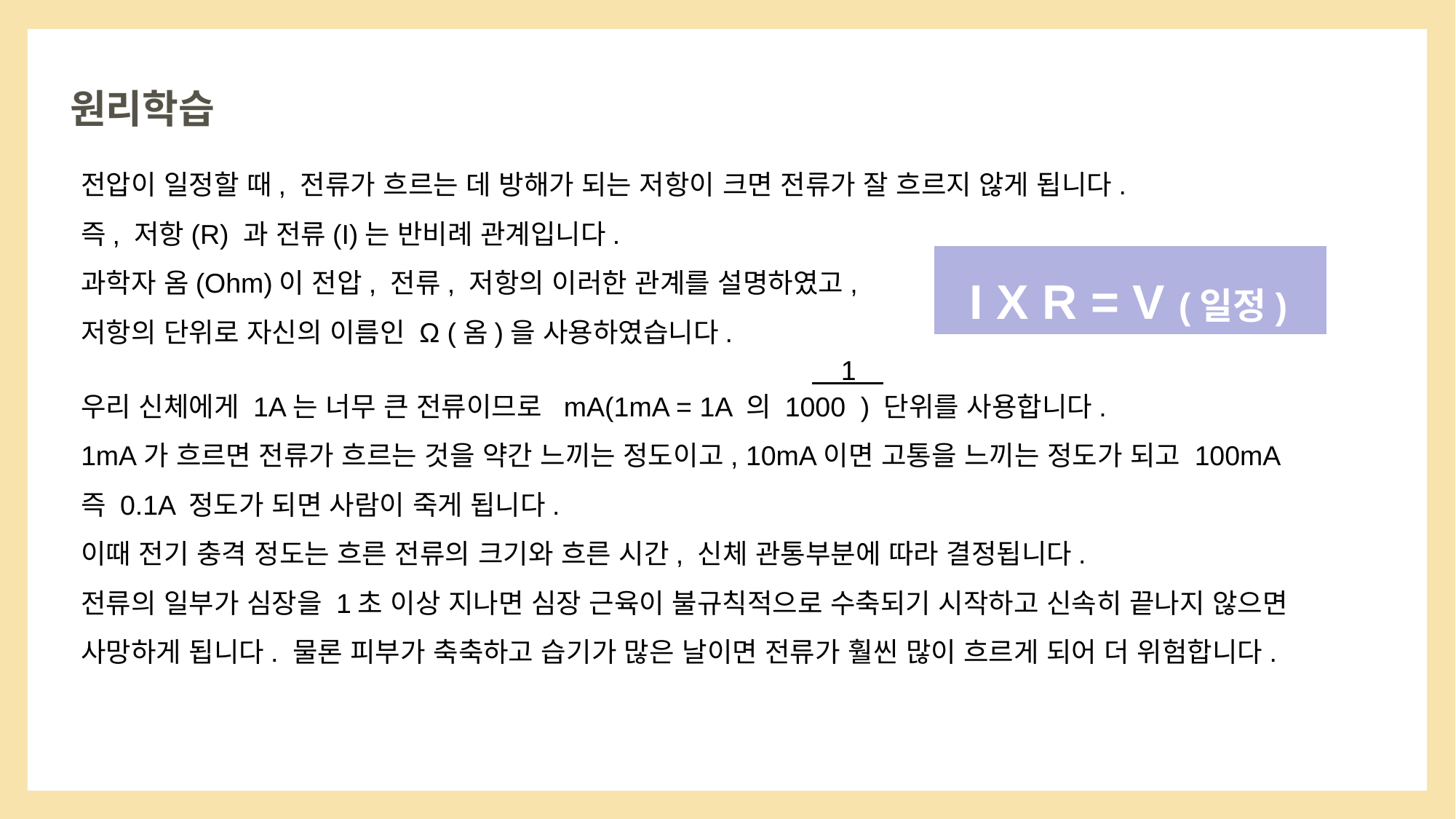

원리학습
전압이 일정할 때, 전류가 흐르는 데 방해가 되는 저항이 크면 전류가 잘 흐르지 않게 됩니다.
즉, 저항(R) 과 전류(I)는 반비례 관계입니다.
과학자 옴(Ohm)이 전압, 전류, 저항의 이러한 관계를 설명하였고,
저항의 단위로 자신의 이름인 Ω (옴)을 사용하였습니다.
I X R = V (일정)

1
우리 신체에게 1A는 너무 큰 전류이므로  mA(1mA = 1A 의 1000  ) 단위를 사용합니다.
1mA가 흐르면 전류가 흐르는 것을 약간 느끼는 정도이고, 10mA이면 고통을 느끼는 정도가 되고 100mA
즉 0.1A 정도가 되면 사람이 죽게 됩니다.
이때 전기 충격 정도는 흐른 전류의 크기와 흐른 시간, 신체 관통부분에 따라 결정됩니다.
전류의 일부가 심장을 1초 이상 지나면 심장 근육이 불규칙적으로 수축되기 시작하고 신속히 끝나지 않으면
사망하게 됩니다. 물론 피부가 축축하고 습기가 많은 날이면 전류가 훨씬 많이 흐르게 되어 더 위험합니다.